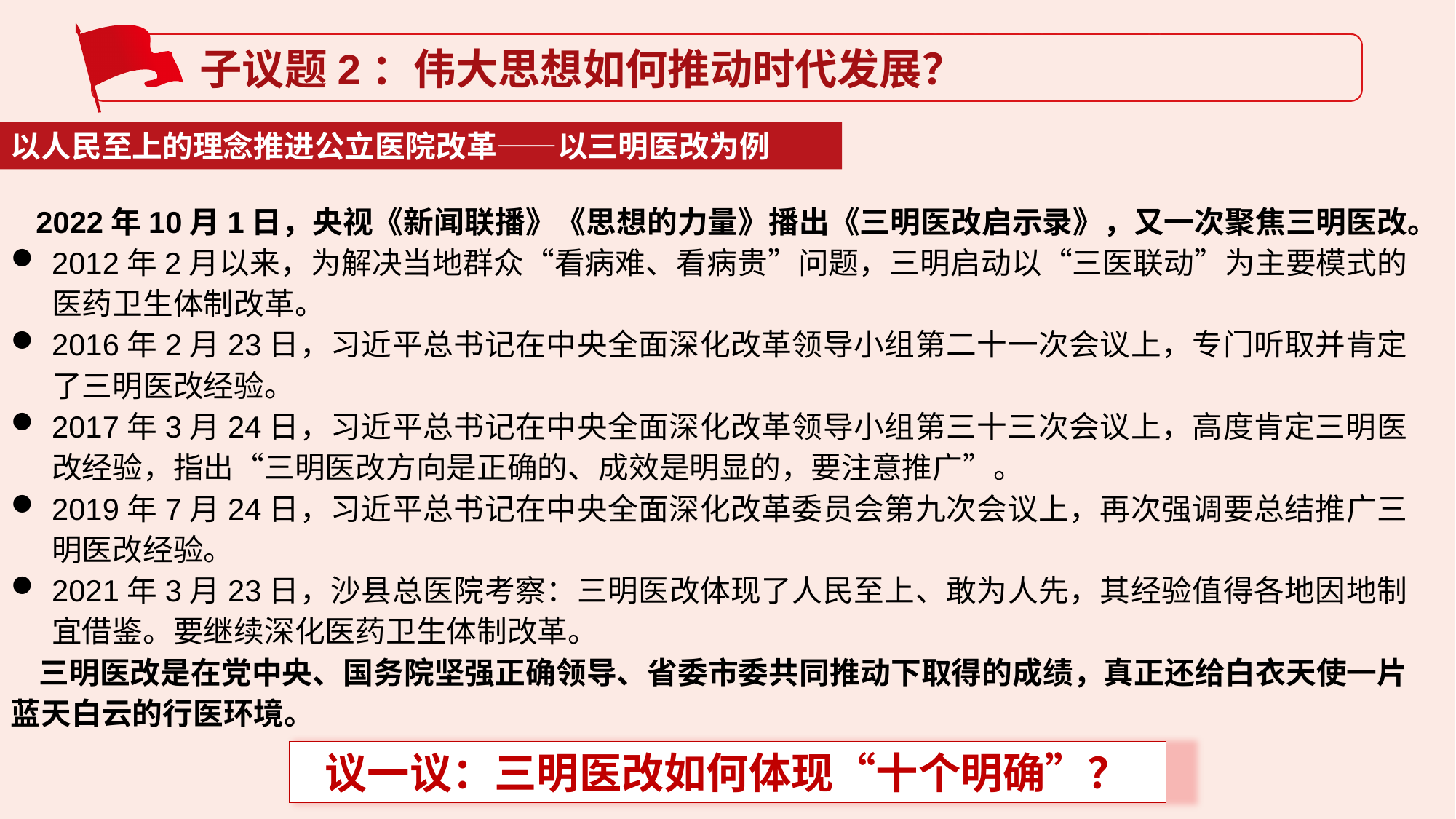

聿见思政统编新教材教学网 www.yjsz2020.cn 原创作品
子议题2：伟大思想如何推动时代发展？
以人民至上的理念推进公立医院改革——以三明医改为例
   2022年10月1日，央视《新闻联播》《思想的力量》播出《三明医改启示录》，又一次聚焦三明医改。
2012年2月以来，为解决当地群众“看病难、看病贵”问题，三明启动以“三医联动”为主要模式的医药卫生体制改革。
2016年2月23日，习近平总书记在中央全面深化改革领导小组第二十一次会议上，专门听取并肯定了三明医改经验。
2017年3月24日，习近平总书记在中央全面深化改革领导小组第三十三次会议上，高度肯定三明医改经验，指出“三明医改方向是正确的、成效是明显的，要注意推广”。
2019年7月24日，习近平总书记在中央全面深化改革委员会第九次会议上，再次强调要总结推广三明医改经验。
2021年3月23日，沙县总医院考察：三明医改体现了人民至上、敢为人先，其经验值得各地因地制宜借鉴。要继续深化医药卫生体制改革。
   三明医改是在党中央、国务院坚强正确领导、省委市委共同推动下取得的成绩，真正还给白衣天使一片蓝天白云的行医环境。
议一议：三明医改如何体现“十个明确”？